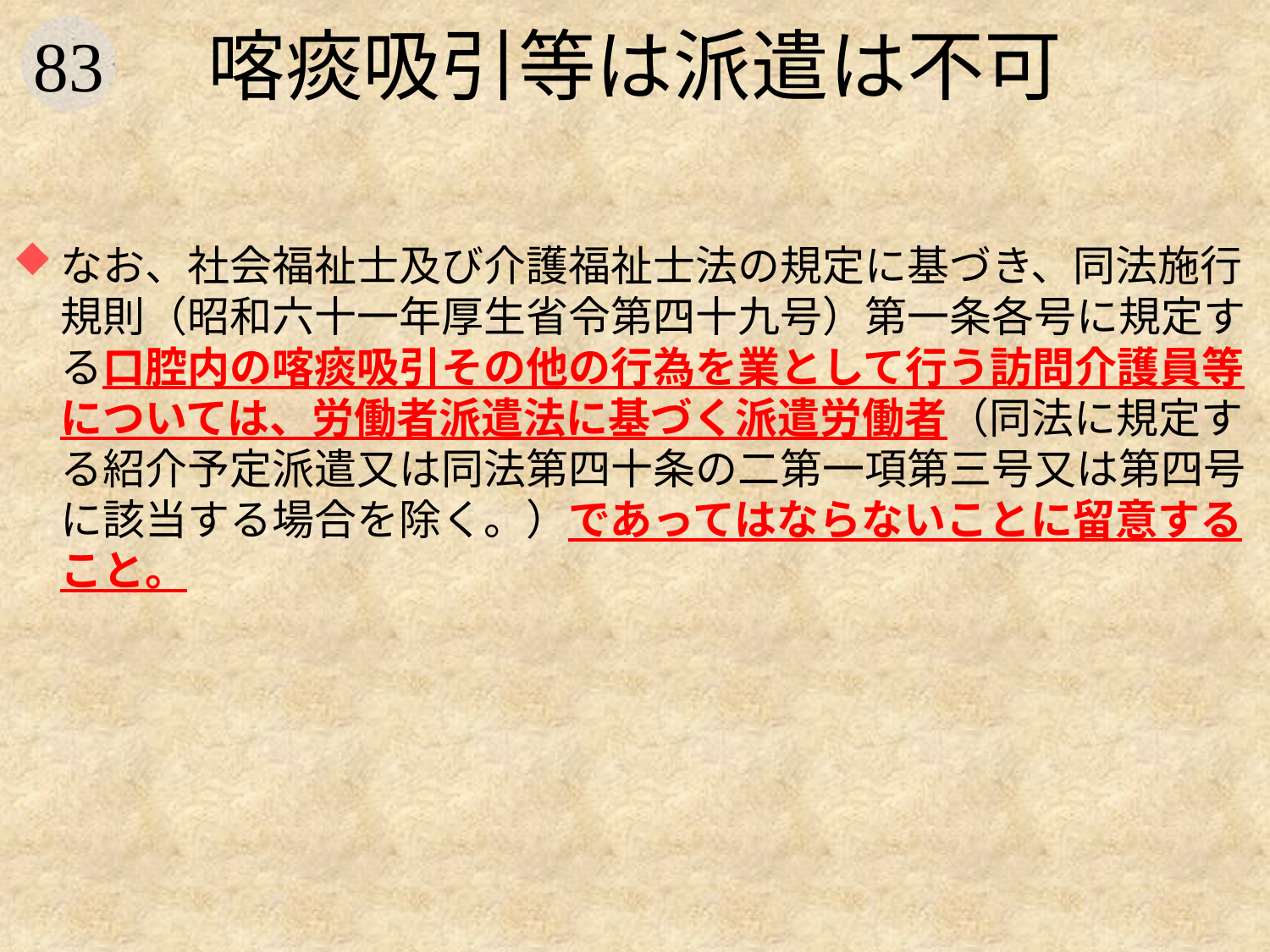

# 喀痰吸引等は派遣は不可
なお、社会福祉士及び介護福祉士法の規定に基づき、同法施行規則（昭和六十一年厚生省令第四十九号）第一条各号に規定する口腔内の喀痰吸引その他の行為を業として行う訪問介護員等については、労働者派遣法に基づく派遣労働者（同法に規定する紹介予定派遣又は同法第四十条の二第一項第三号又は第四号に該当する場合を除く。）であってはならないことに留意すること。